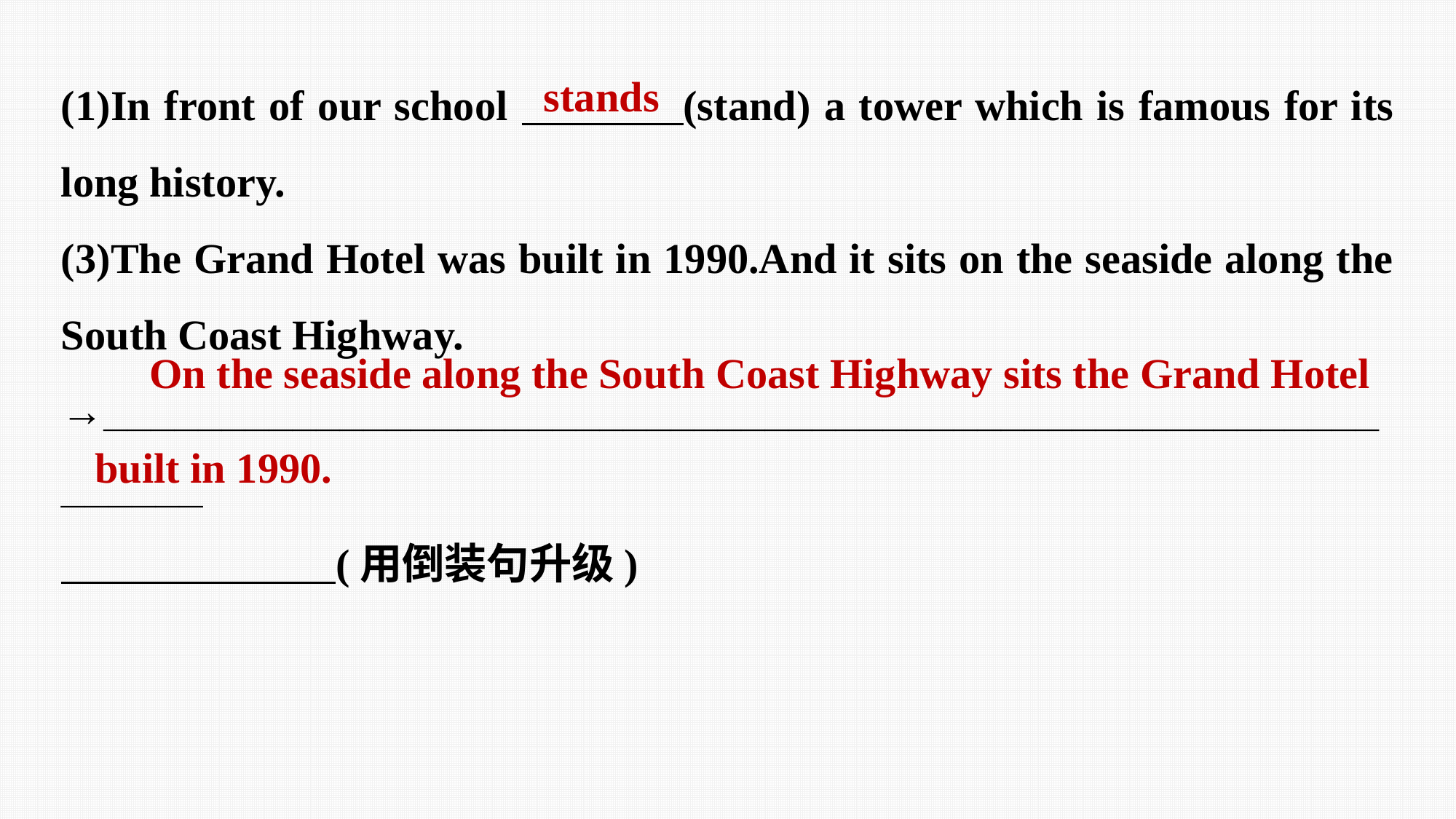

(1)In front of our school             (stand) a tower which is famous for its long history.
(3)The Grand Hotel was built in 1990.And it sits on the seaside along the South Coast Highway.
→____________________________________________________________
                          (用倒装句升级)
stands
On the seaside along the South Coast Highway sits the Grand Hotel
built in 1990.